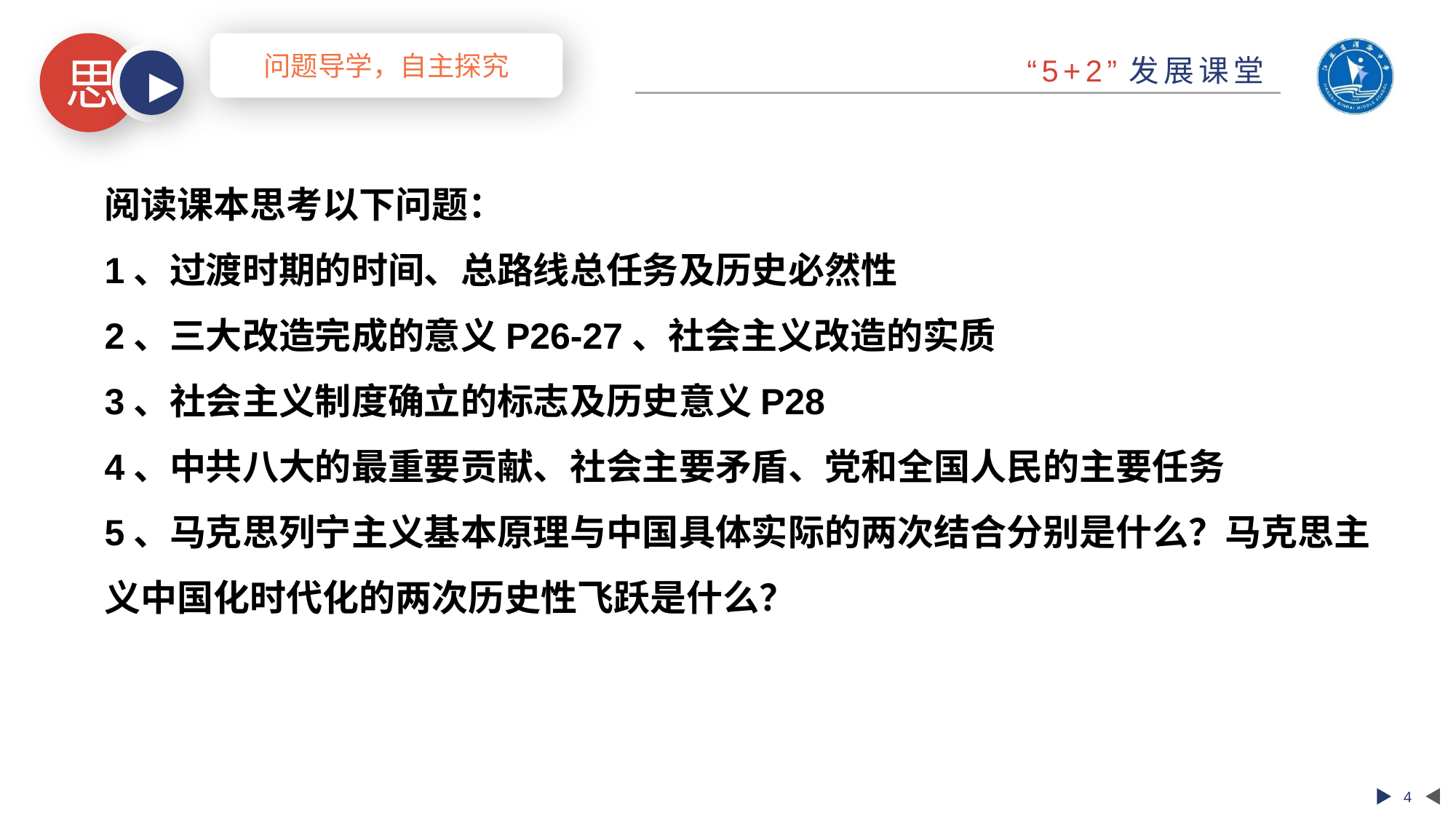

问题导学，自主探究
阅读课本思考以下问题：
1、过渡时期的时间、总路线总任务及历史必然性
2、三大改造完成的意义P26-27、社会主义改造的实质
3、社会主义制度确立的标志及历史意义P28
4、中共八大的最重要贡献、社会主要矛盾、党和全国人民的主要任务
5、马克思列宁主义基本原理与中国具体实际的两次结合分别是什么？马克思主义中国化时代化的两次历史性飞跃是什么？